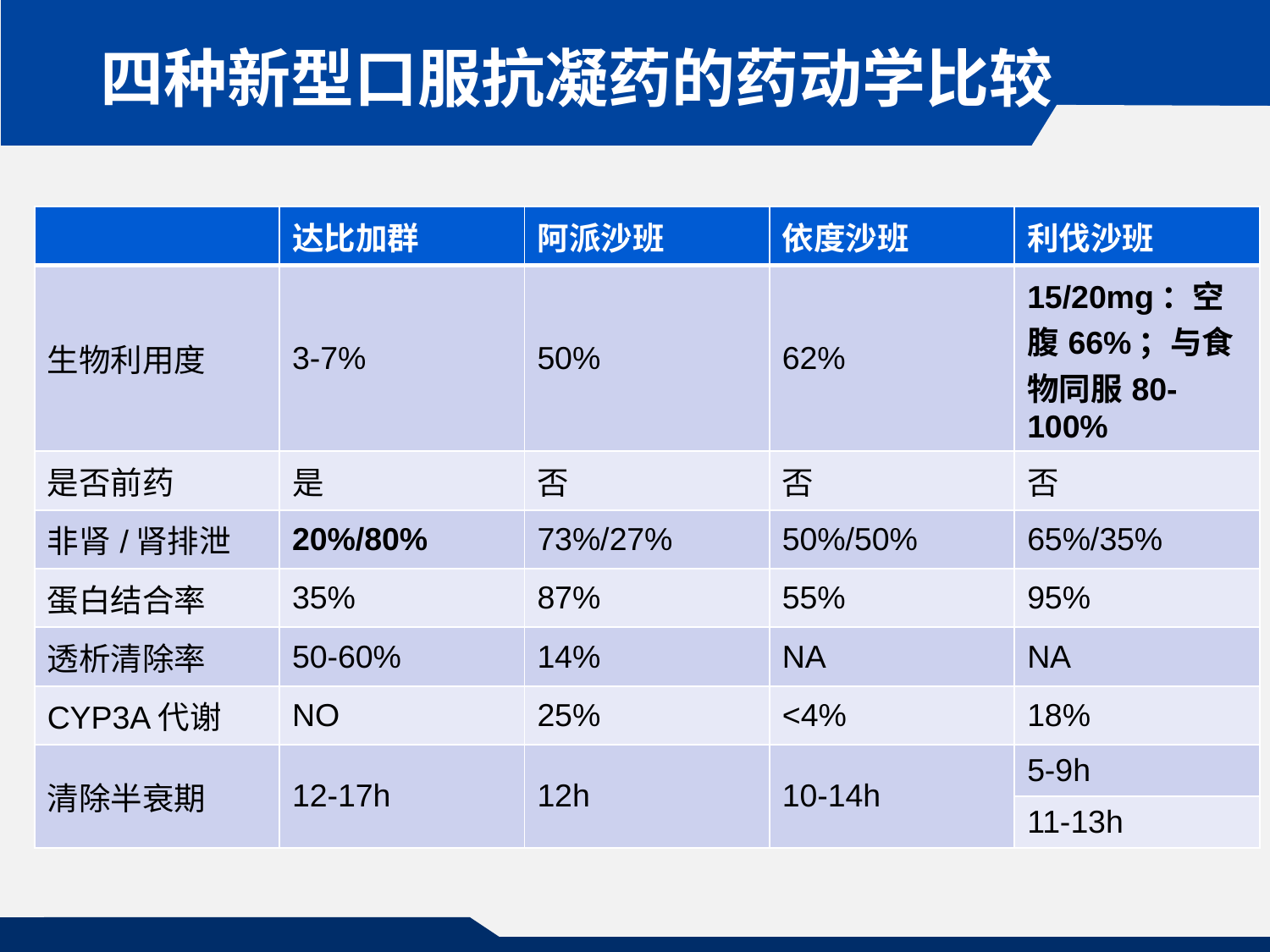

# 四种新型口服抗凝药的药动学比较
|  | 达比加群 | 阿派沙班 | 依度沙班 | 利伐沙班 |
| --- | --- | --- | --- | --- |
| 生物利用度 | 3-7% | 50% | 62% | 15/20mg：空腹66%；与食物同服80-100% |
| 是否前药 | 是 | 否 | 否 | 否 |
| 非肾/肾排泄 | 20%/80% | 73%/27% | 50%/50% | 65%/35% |
| 蛋白结合率 | 35% | 87% | 55% | 95% |
| 透析清除率 | 50-60% | 14% | NA | NA |
| CYP3A代谢 | NO | 25% | <4% | 18% |
| 清除半衰期 | 12-17h | 12h | 10-14h | 5-9h |
|  |  |  |  | 11-13h |